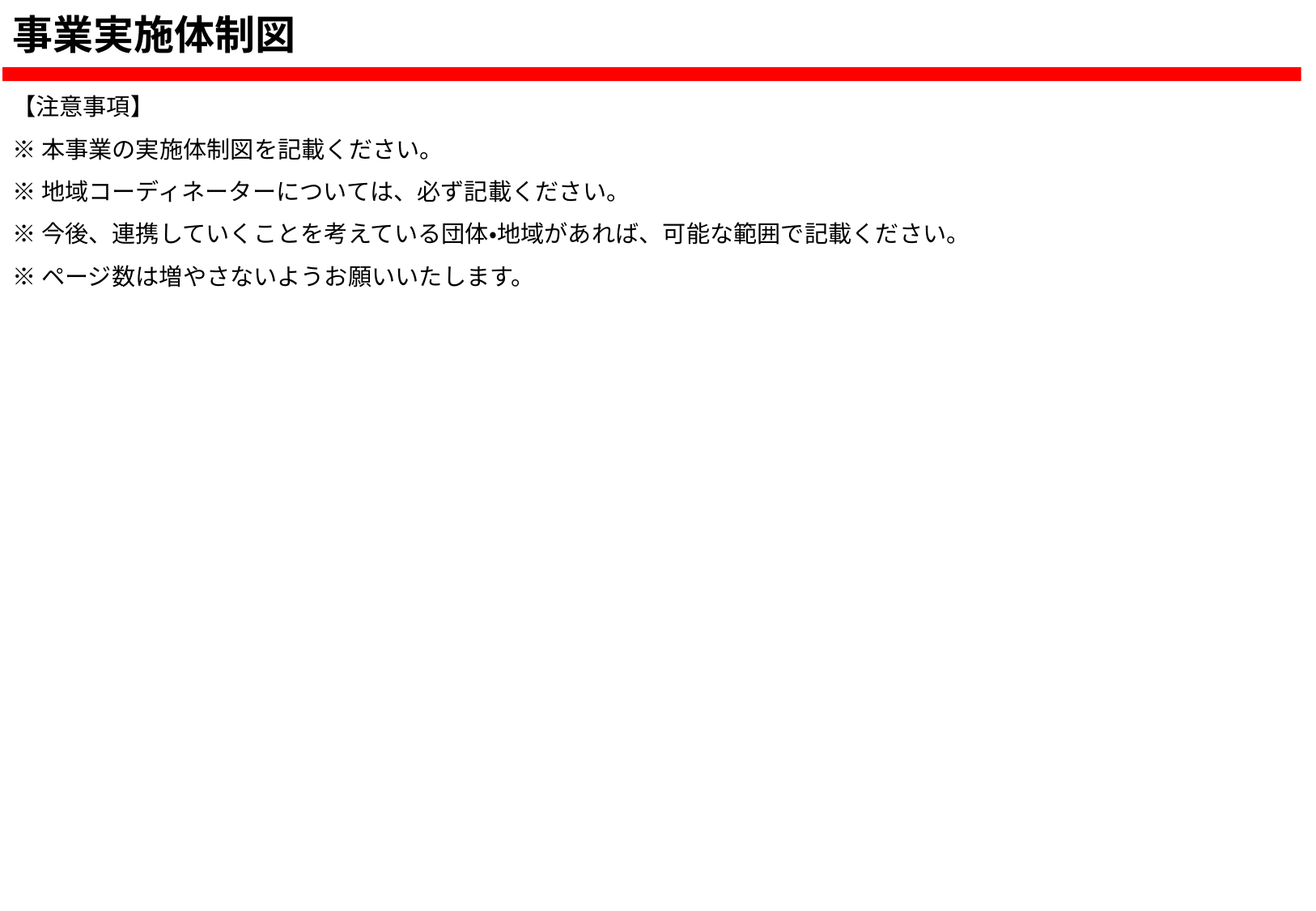

# 事業実施体制図

【注意事項】
※本事業の実施体制図を記載ください。
※地域コーディネーターについては、必ず記載ください。
※今後、連携していくことを考えている団体・地域があれば、可能な範囲で記載ください。
※ページ数は増やさないようお願いいたします。